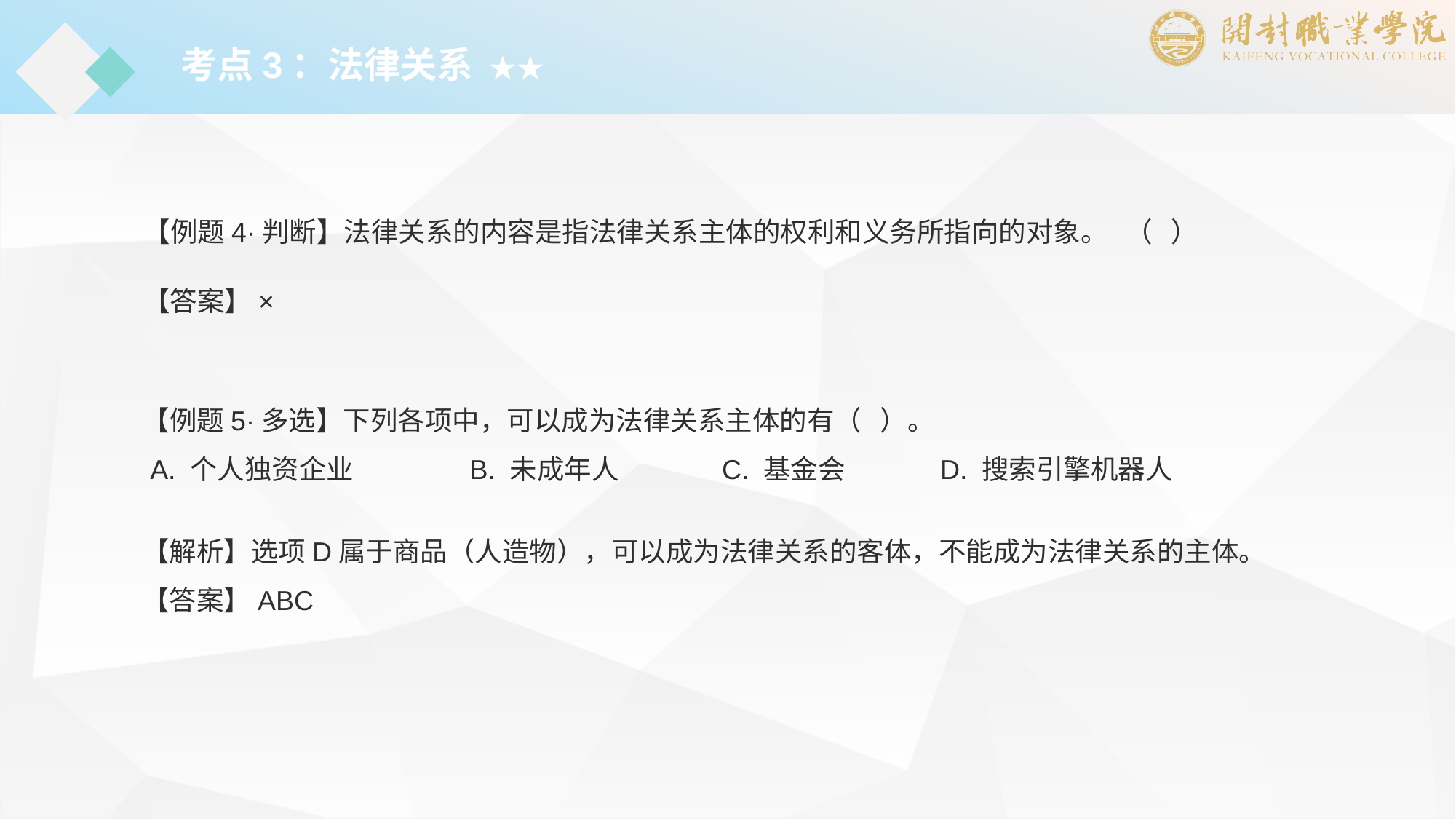

考点3：法律关系  ★★
【例题4·判断】法律关系的内容是指法律关系主体的权利和义务所指向的对象。	（   ）
【答案】×
【例题5·多选】下列各项中，可以成为法律关系主体的有（   ）。
 A. 个人独资企业		B. 未成年人	　C. 基金会	　D. 搜索引擎机器人
【解析】选项D属于商品（人造物），可以成为法律关系的客体，不能成为法律关系的主体。
【答案】ABC